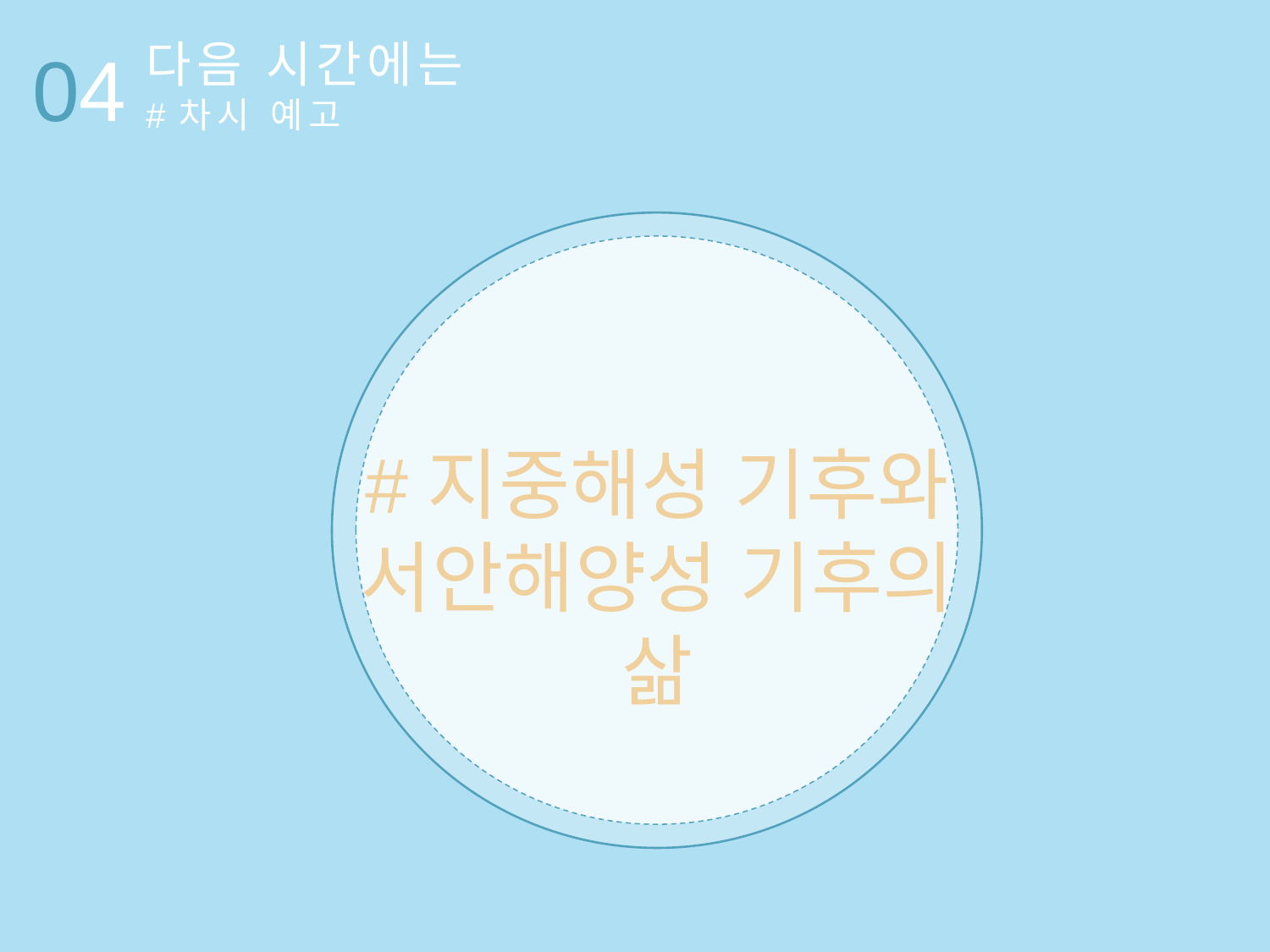

다음 시간에는
#차시 예고

04

#지중해성 기후와
서안해양성 기후의
삶